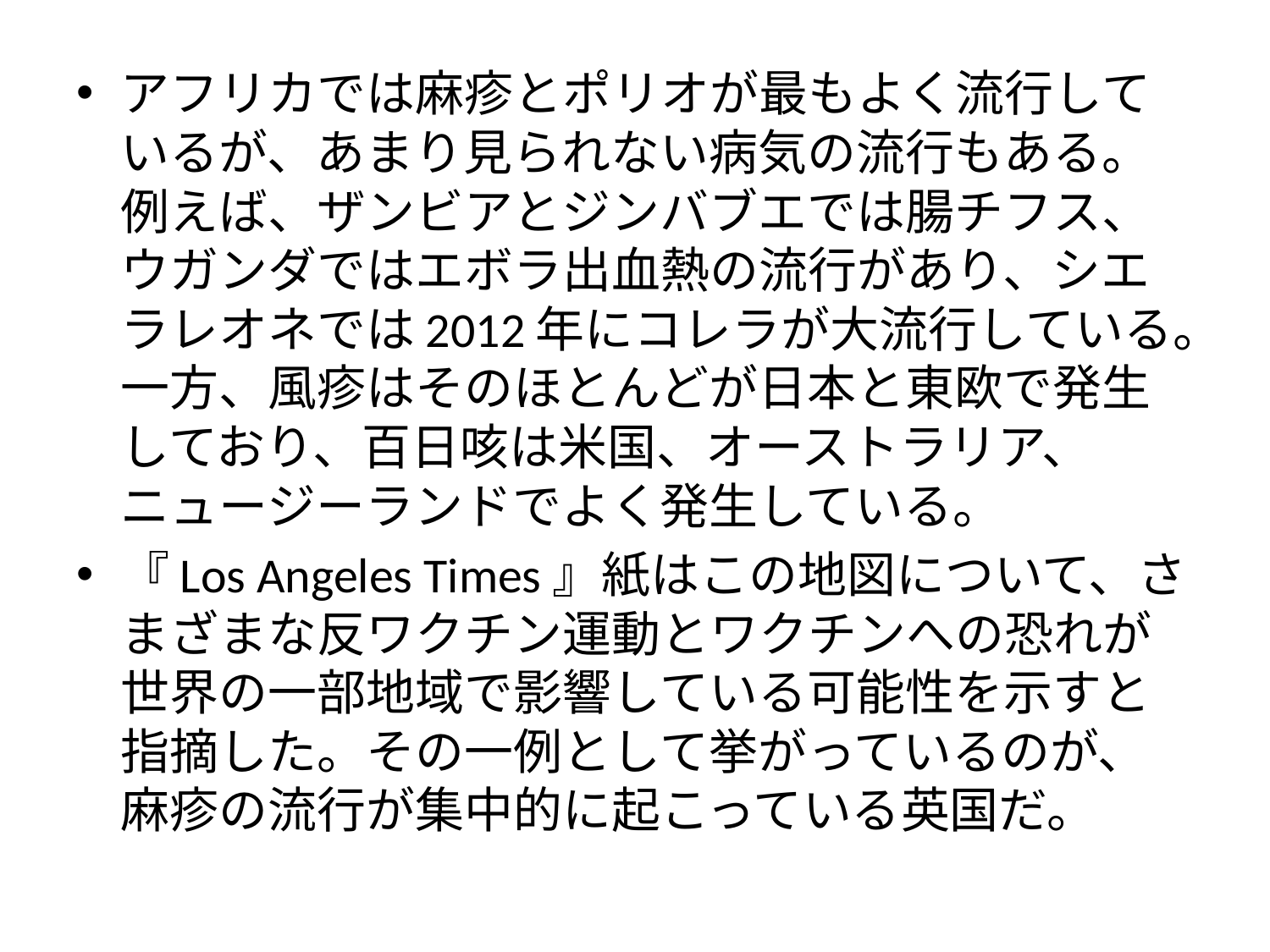

アフリカでは麻疹とポリオが最もよく流行しているが、あまり見られない病気の流行もある。例えば、ザンビアとジンバブエでは腸チフス、ウガンダではエボラ出血熱の流行があり、シエラレオネでは2012年にコレラが大流行している。一方、風疹はそのほとんどが日本と東欧で発生しており、百日咳は米国、オーストラリア、ニュージーランドでよく発生している。
『Los Angeles Times』紙はこの地図について、さまざまな反ワクチン運動とワクチンへの恐れが世界の一部地域で影響している可能性を示すと指摘した。その一例として挙がっているのが、麻疹の流行が集中的に起こっている英国だ。